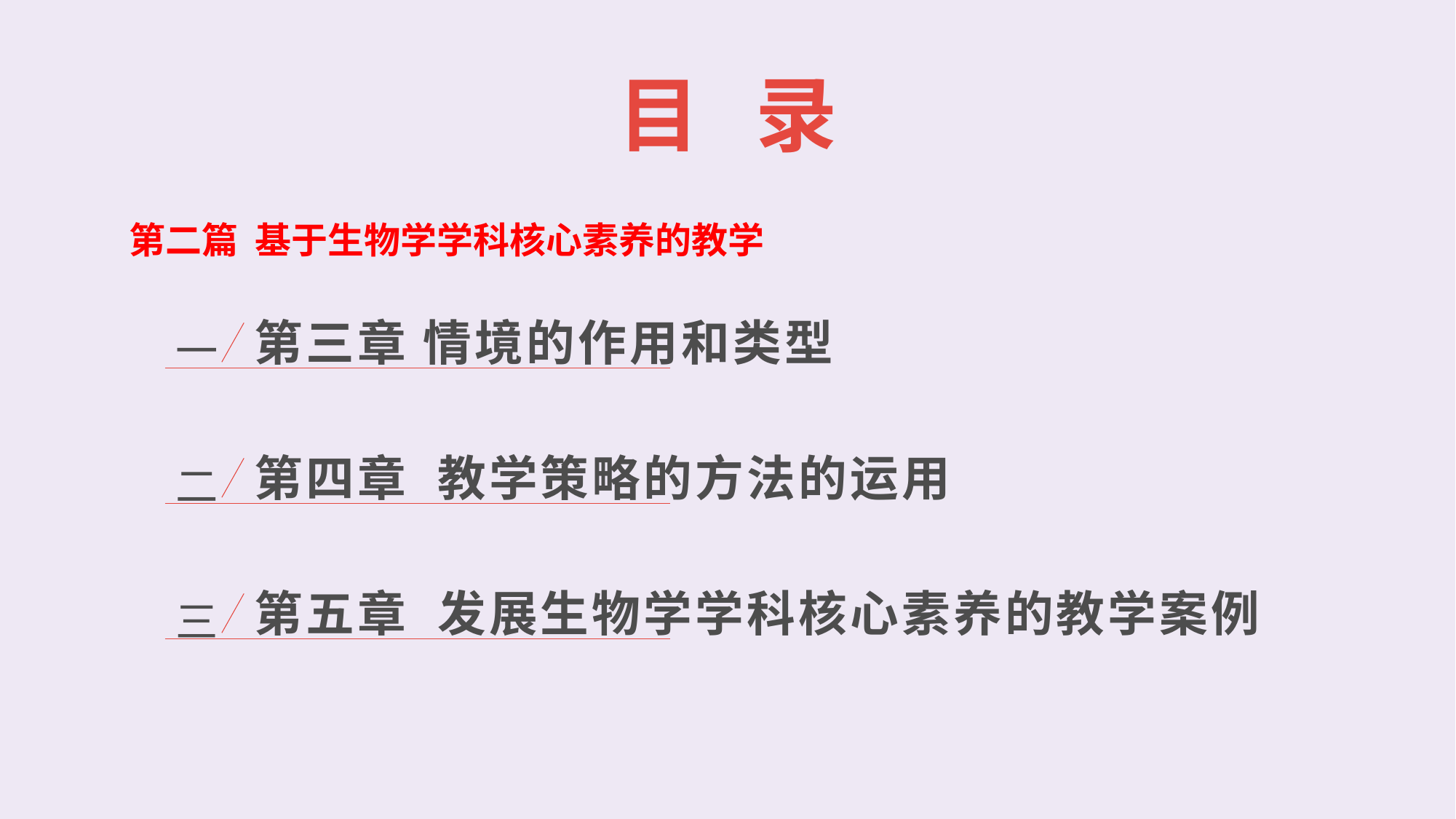

目   录
第二篇  基于生物学学科核心素养的教学
一
第三章 情境的作用和类型
二
第四章  教学策略的方法的运用
三
第五章  发展生物学学科核心素养的教学案例